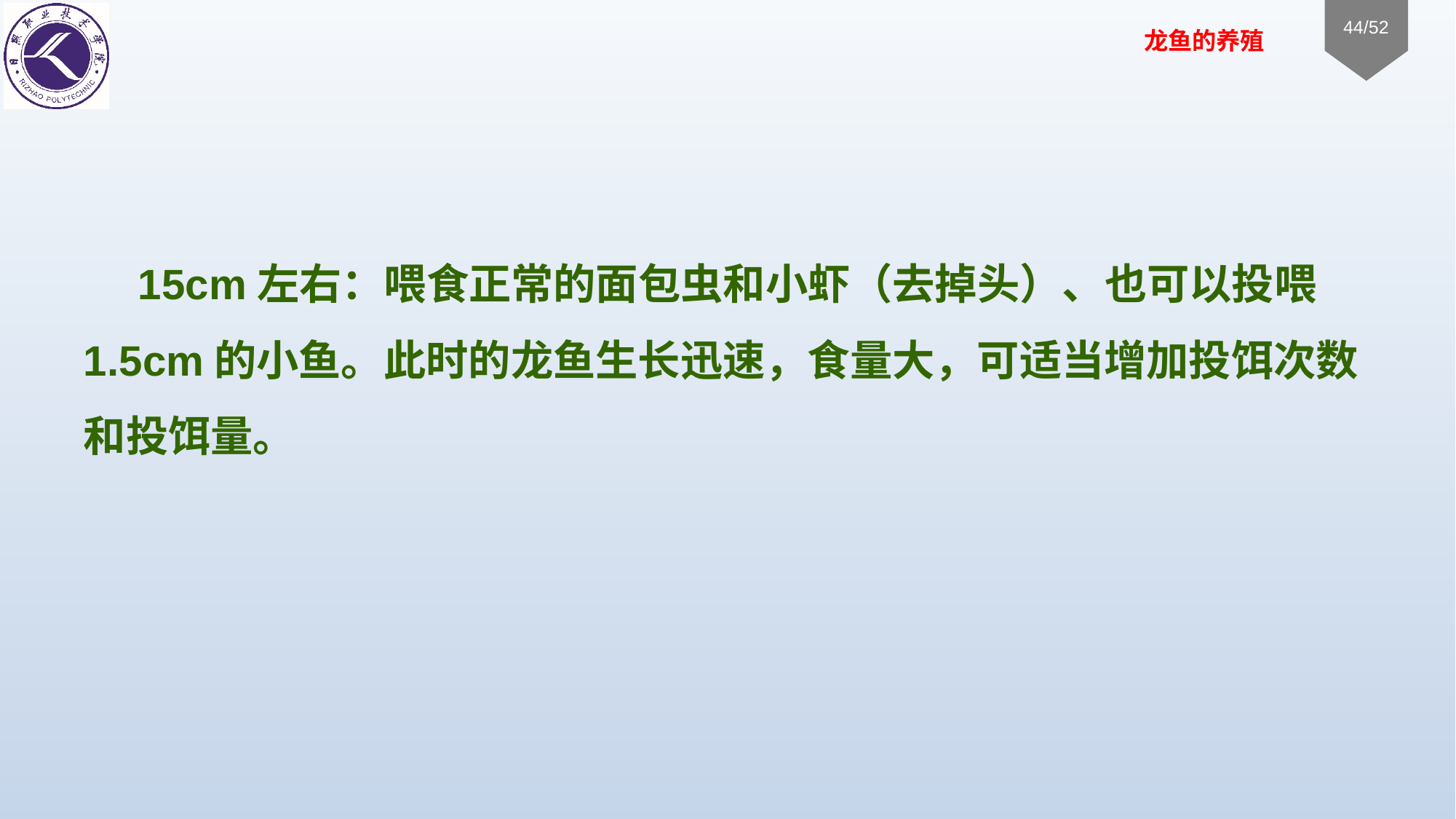

#
15cm左右：喂食正常的面包虫和小虾（去掉头）、也可以投喂1.5cm的小鱼。此时的龙鱼生长迅速，食量大，可适当增加投饵次数和投饵量。